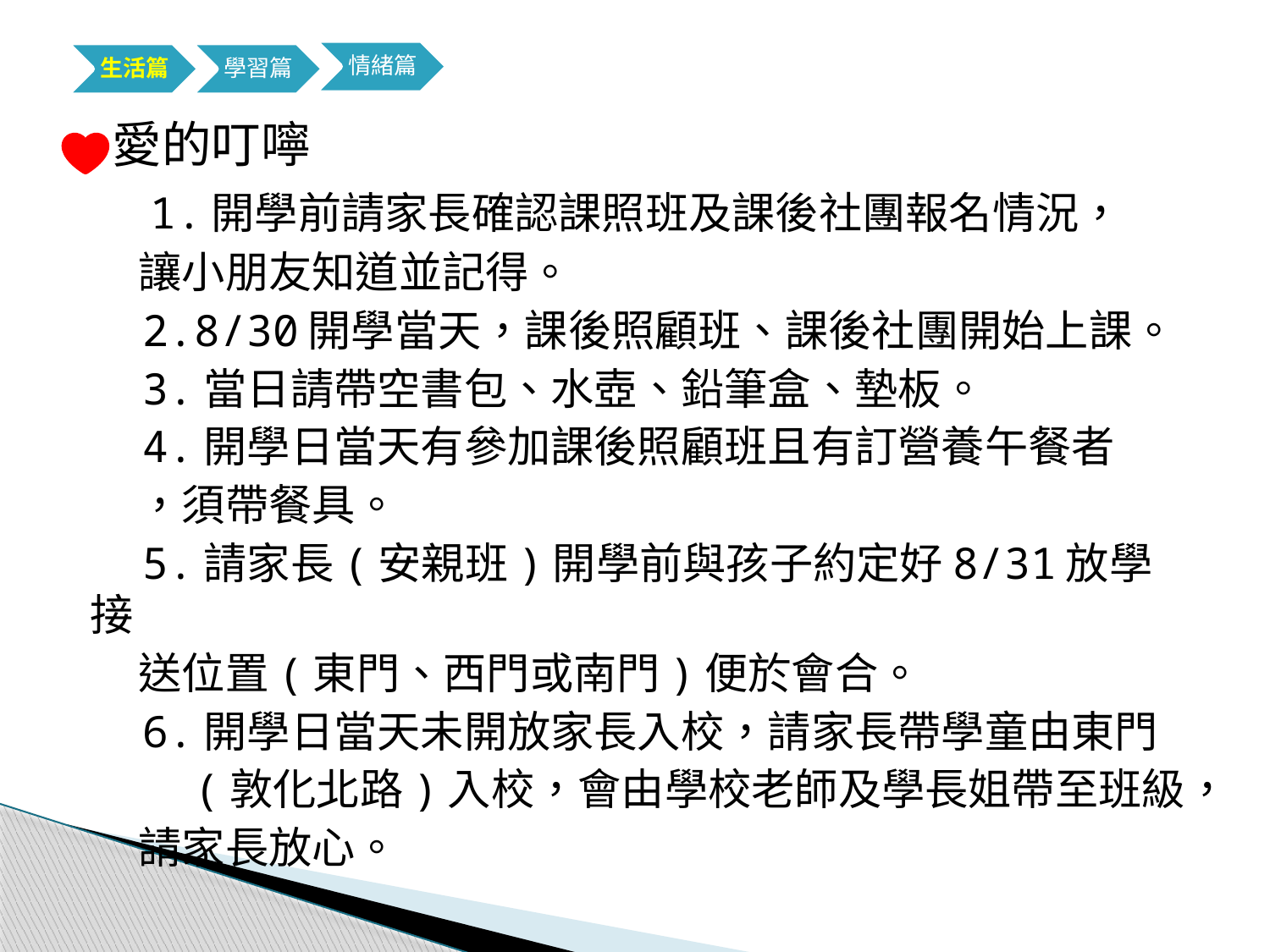

生活篇
學習篇
情緒篇
 愛的叮嚀
  1.開學前請家長確認課照班及課後社團報名情況，
    讓小朋友知道並記得。
  2.8/30開學當天，課後照顧班、課後社團開始上課。
  3.當日請帶空書包、水壺、鉛筆盒、墊板。
  4.開學日當天有參加課後照顧班且有訂營養午餐者
    ，須帶餐具。
  5.請家長(安親班)開學前與孩子約定好8/31放學接
    送位置(東門、西門或南門)便於會合。
  6.開學日當天未開放家長入校，請家長帶學童由東門
    (敦化北路)入校，會由學校老師及學長姐帶至班級，
    請家長放心。